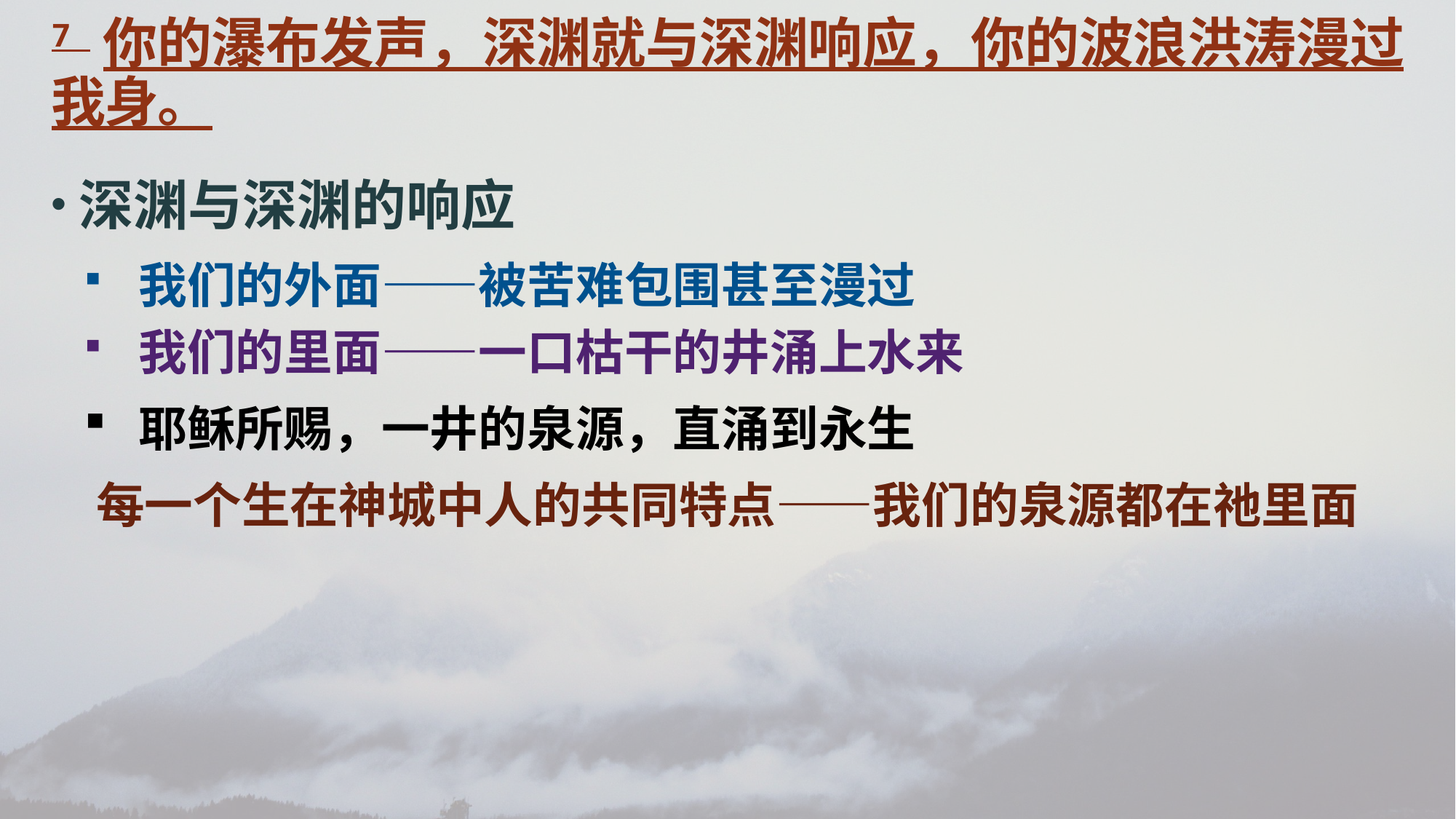

7 你的瀑布发声，深渊就与深渊响应，你的波浪洪涛漫过我身。
深渊与深渊的响应
我们的外面——被苦难包围甚至漫过
我们的里面——一口枯干的井涌上水来
耶稣所赐，一井的泉源，直涌到永生
每一个生在神城中人的共同特点——我们的泉源都在祂里面